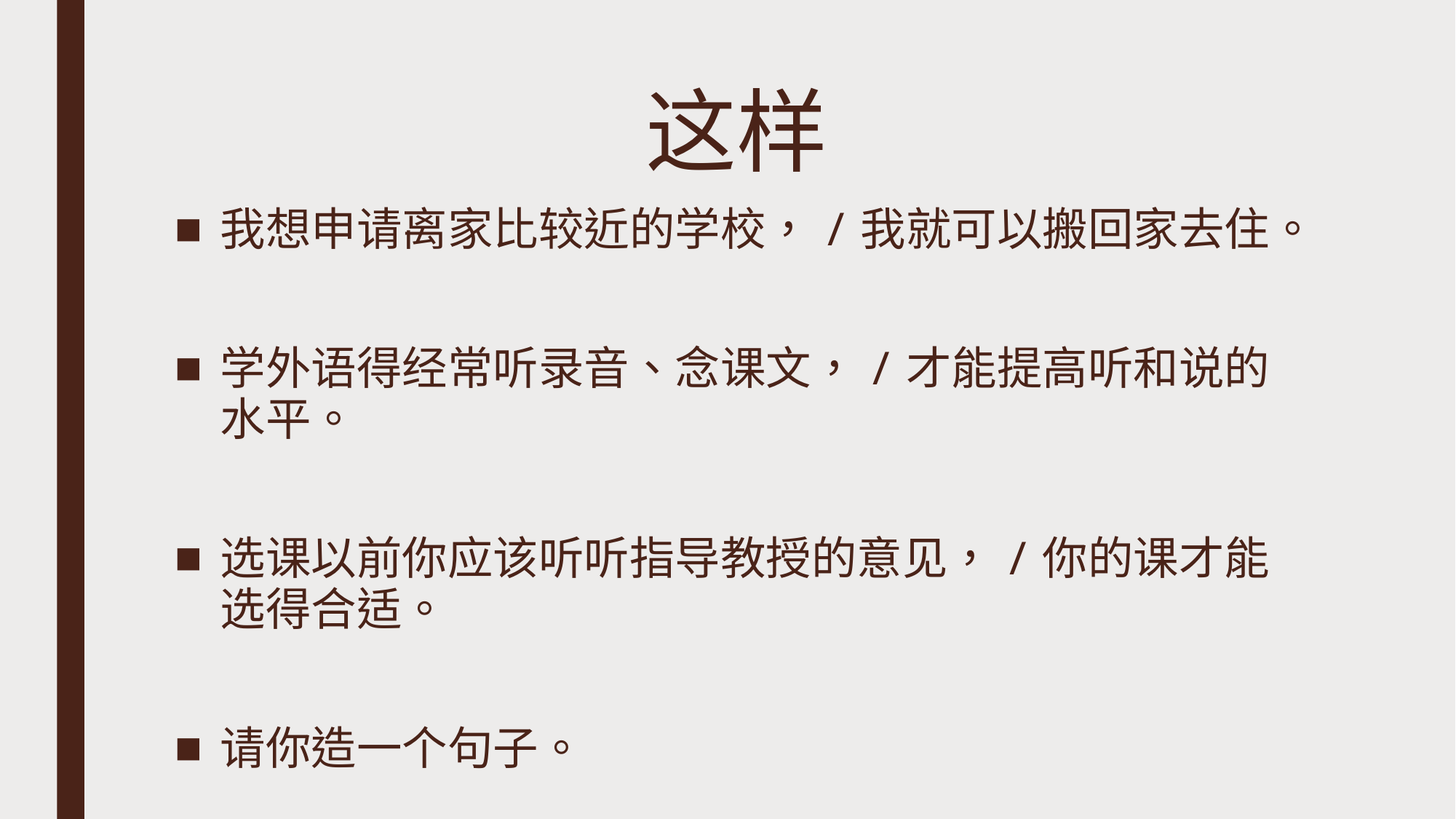

# 这样
我想申请离家比较近的学校，/我就可以搬回家去住。

学外语得经常听录音、念课文，/才能提高听和说的水平。

选课以前你应该听听指导教授的意见，/你的课才能选得合适。

请你造一个句子。